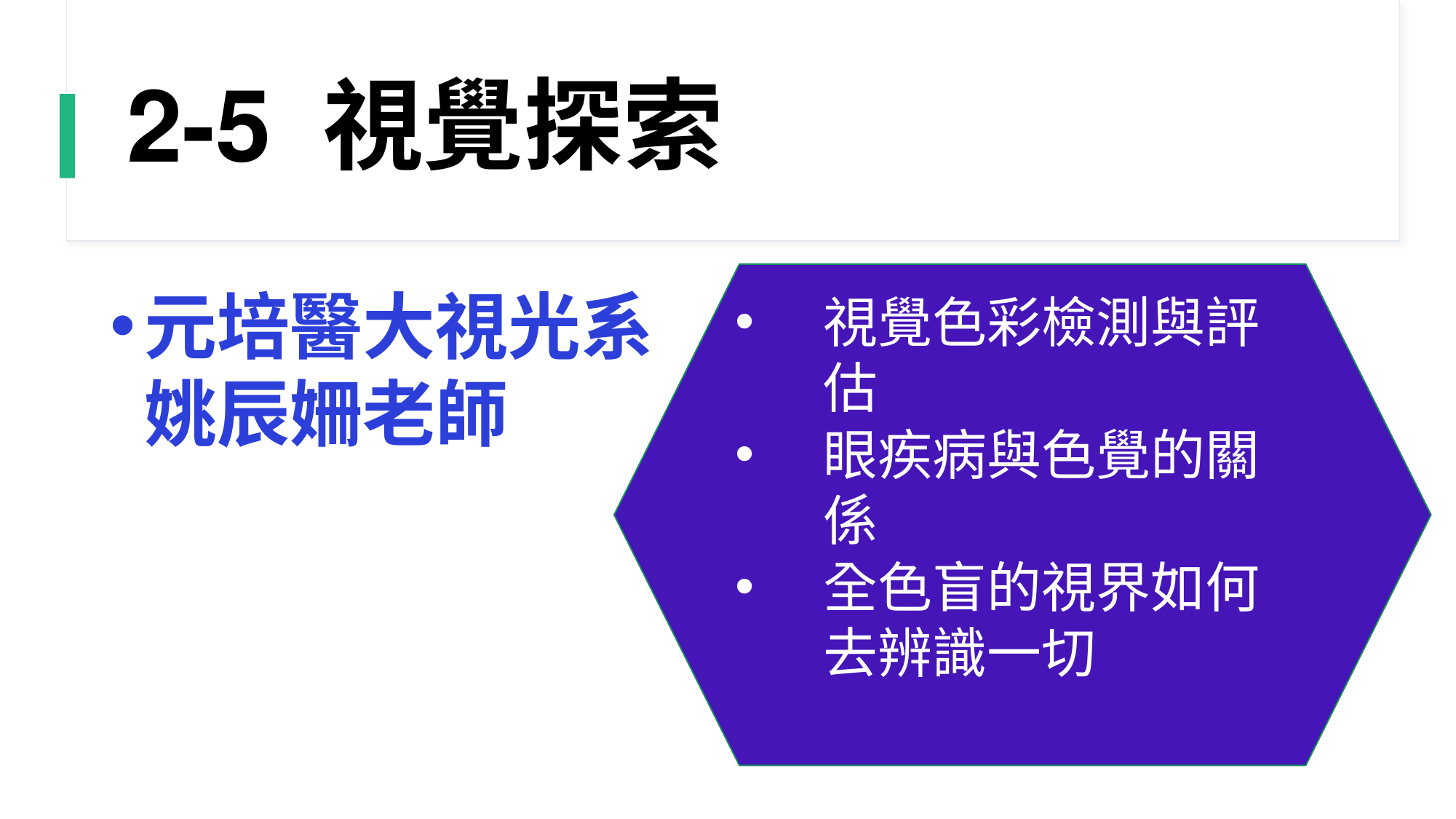

# 2-5 視覺探索
視覺色彩檢測與評估
眼疾病與色覺的關係
全色盲的視界如何去辨識一切
元培醫大視光系 姚辰姍老師